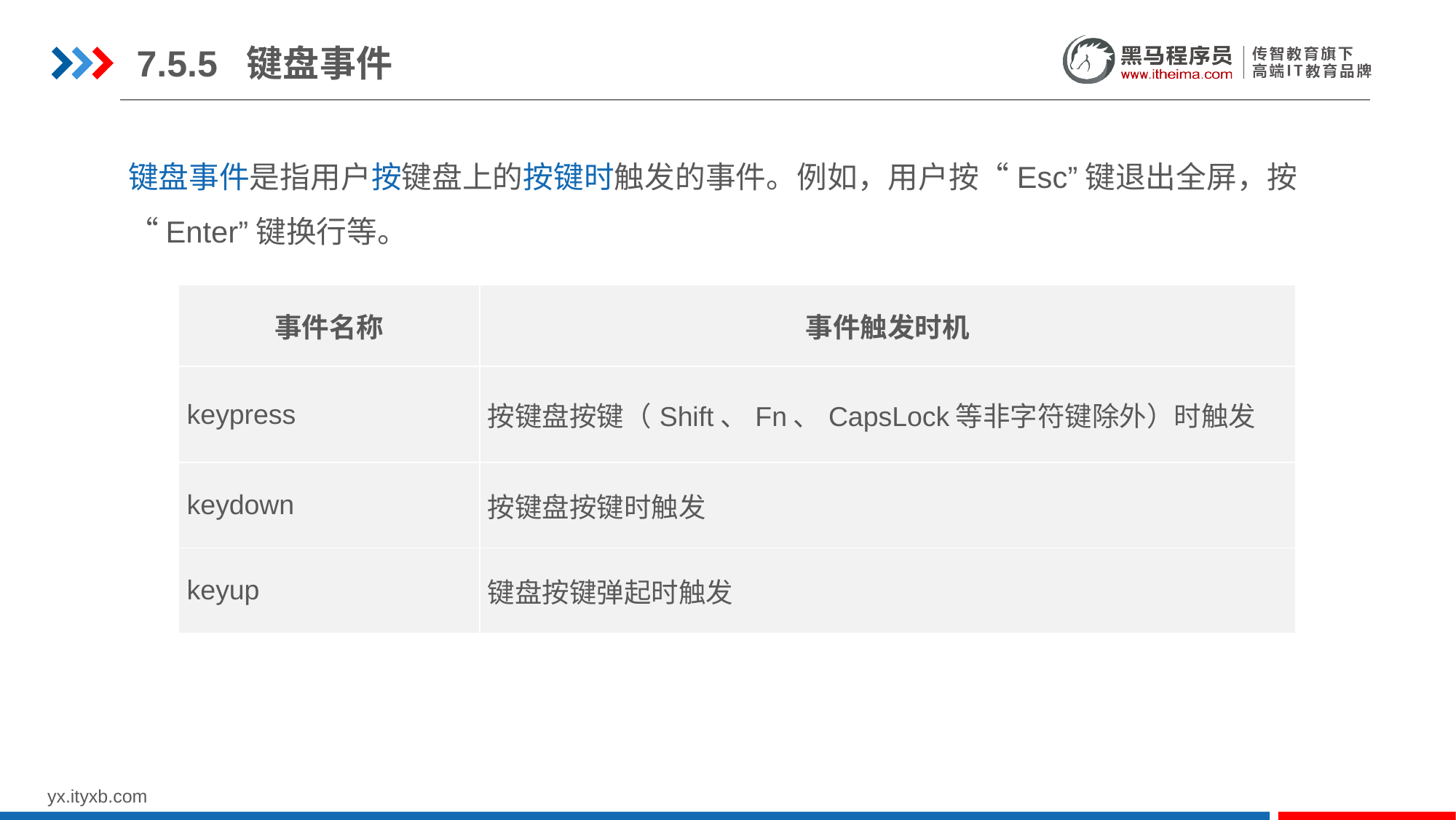

7.5.5  键盘事件
键盘事件是指用户按键盘上的按键时触发的事件。例如，用户按“Esc”键退出全屏，按
“Enter”键换行等。
| 事件名称 | 事件触发时机 |
| --- | --- |
| keypress | 按键盘按键（Shift、Fn、CapsLock等非字符键除外）时触发 |
| keydown | 按键盘按键时触发 |
| keyup | 键盘按键弹起时触发 |